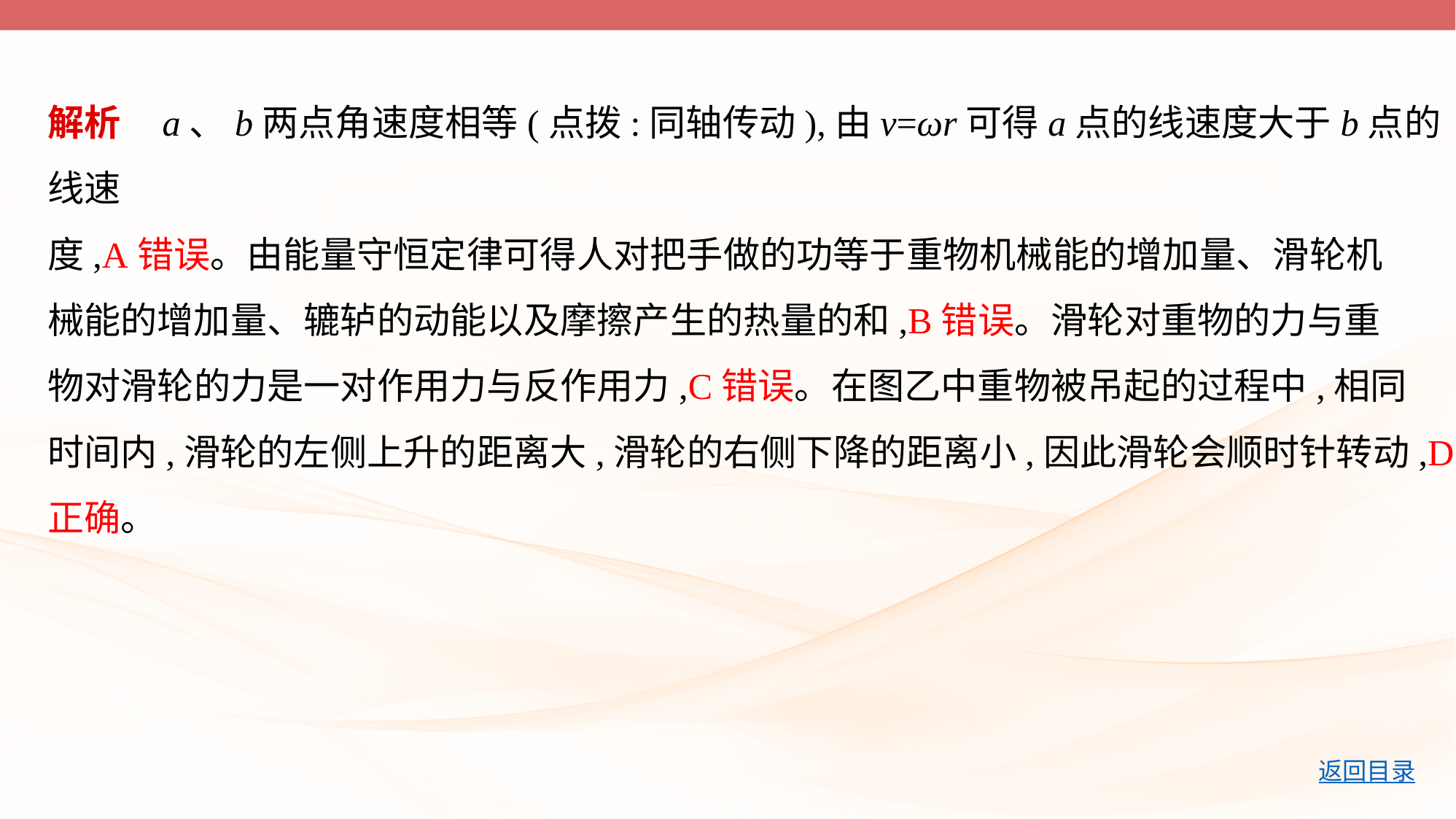

解析    a、b两点角速度相等(点拨:同轴传动),由v=ωr可得a点的线速度大于b点的线速
度,A错误。由能量守恒定律可得人对把手做的功等于重物机械能的增加量、滑轮机
械能的增加量、辘轳的动能以及摩擦产生的热量的和,B错误。滑轮对重物的力与重
物对滑轮的力是一对作用力与反作用力,C错误。在图乙中重物被吊起的过程中,相同
时间内,滑轮的左侧上升的距离大,滑轮的右侧下降的距离小,因此滑轮会顺时针转动,D
正确。